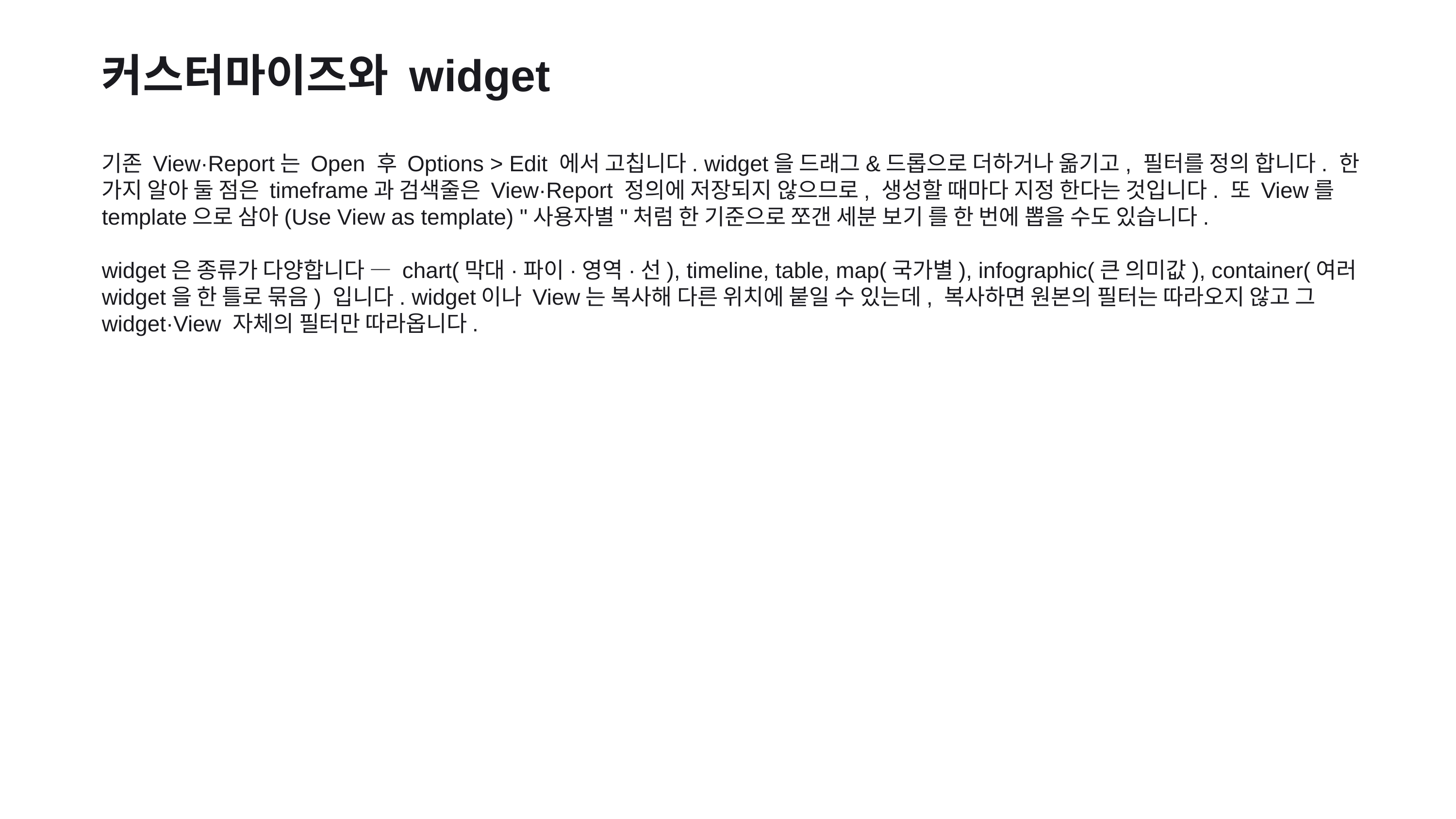

커스터마이즈와 widget
기존 View·Report는 Open 후 Options > Edit 에서 고칩니다. widget을 드래그&드롭으로 더하거나 옮기고, 필터를 정의 합니다. 한 가지 알아 둘 점은 timeframe과 검색줄은 View·Report 정의에 저장되지 않으므로, 생성할 때마다 지정 한다는 것입니다. 또 View를 template으로 삼아(Use View as template) "사용자별"처럼 한 기준으로 쪼갠 세분 보기 를 한 번에 뽑을 수도 있습니다.

widget은 종류가 다양합니다 — chart(막대·파이·영역·선), timeline, table, map(국가별), infographic(큰 의미값), container(여러 widget을 한 틀로 묶음) 입니다. widget이나 View는 복사해 다른 위치에 붙일 수 있는데, 복사하면 원본의 필터는 따라오지 않고 그 widget·View 자체의 필터만 따라옵니다.